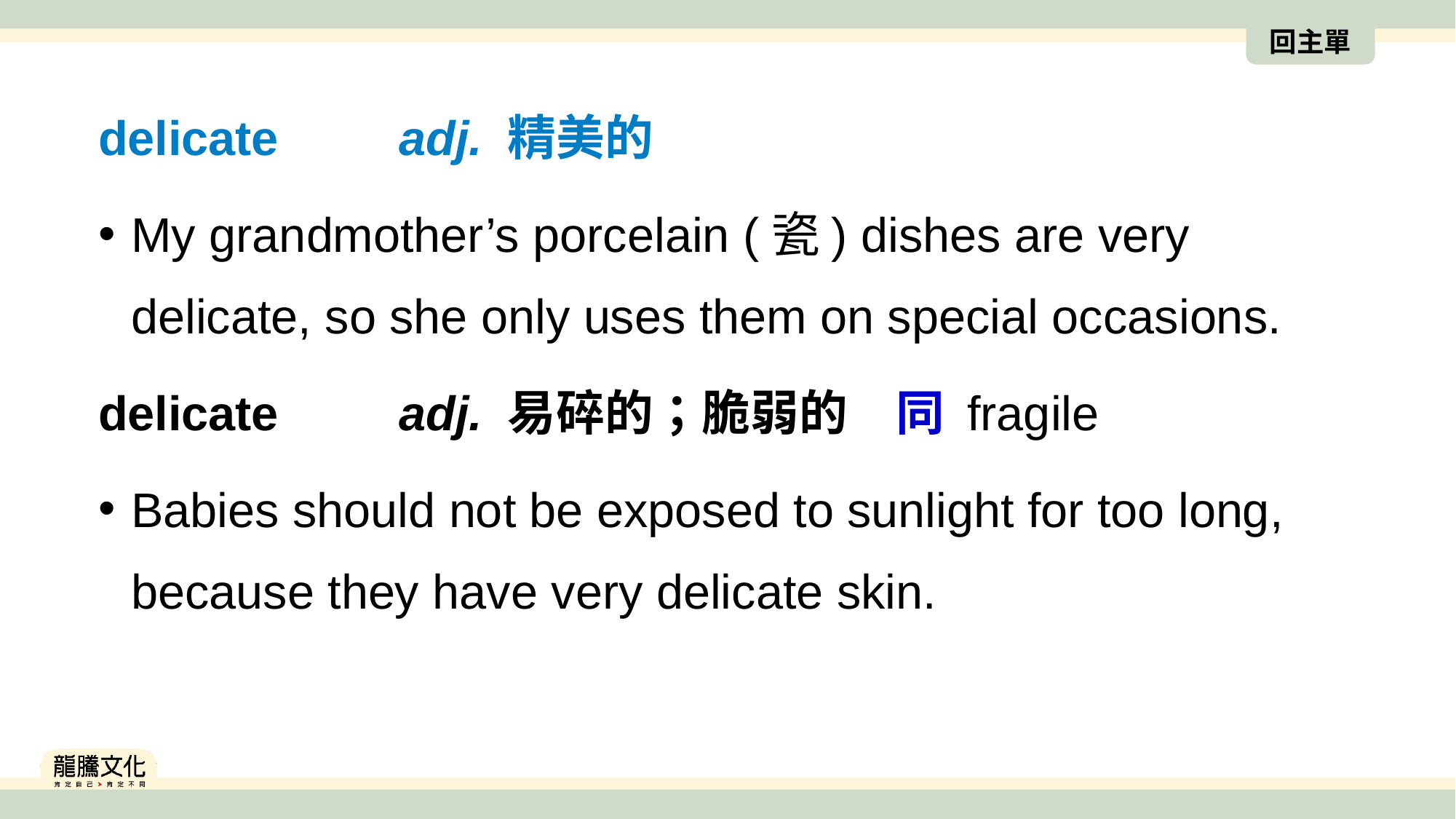

回主單
delicate　　adj. 精美的
My grandmother’s porcelain (瓷) dishes are very delicate, so she only uses them on special occasions.
delicate　　adj. 易碎的；脆弱的　同 fragile
Babies should not be exposed to sunlight for too long, because they have very delicate skin.